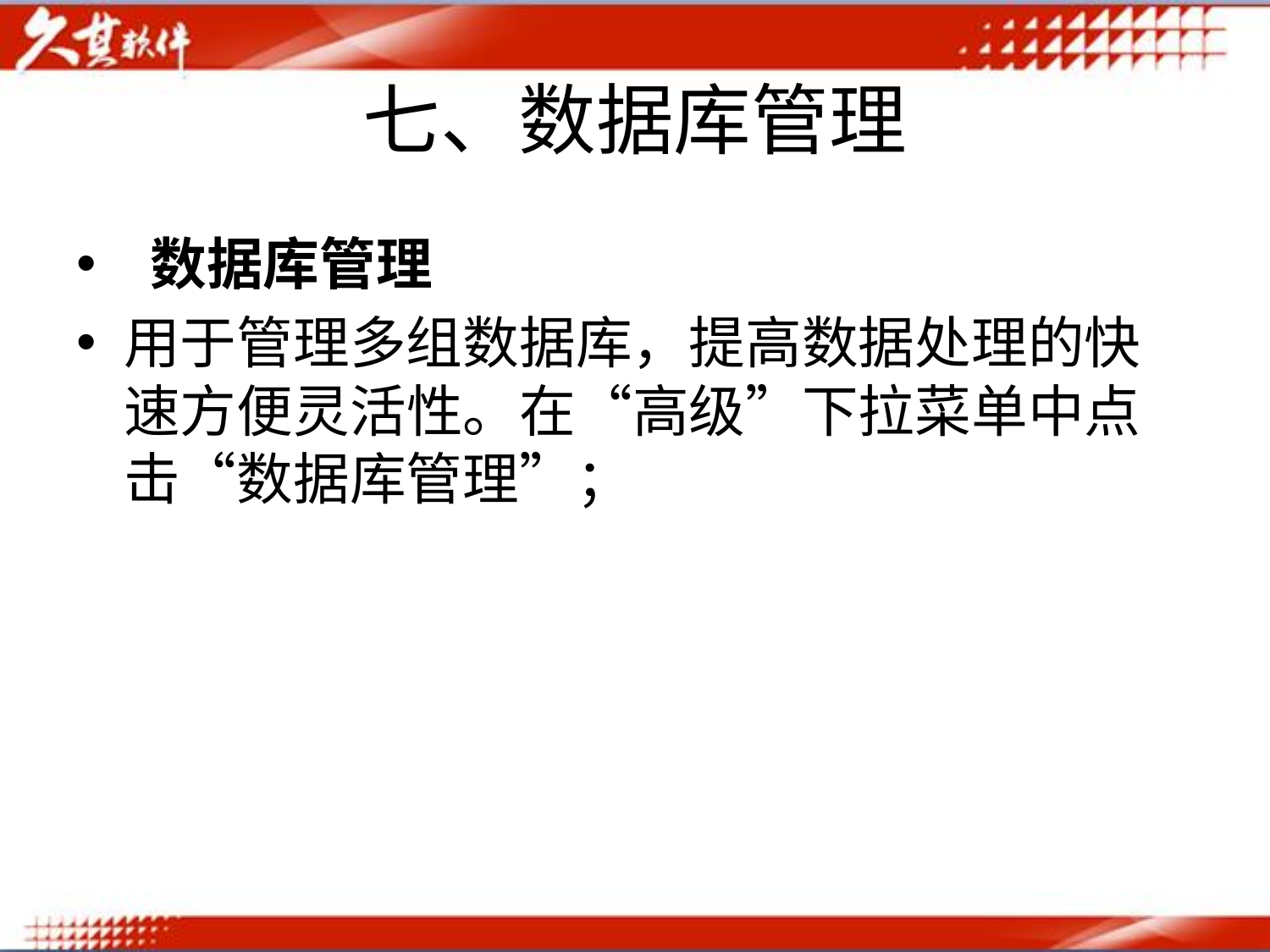

# 七、数据库管理
 数据库管理
用于管理多组数据库，提高数据处理的快速方便灵活性。在“高级”下拉菜单中点击“数据库管理”；